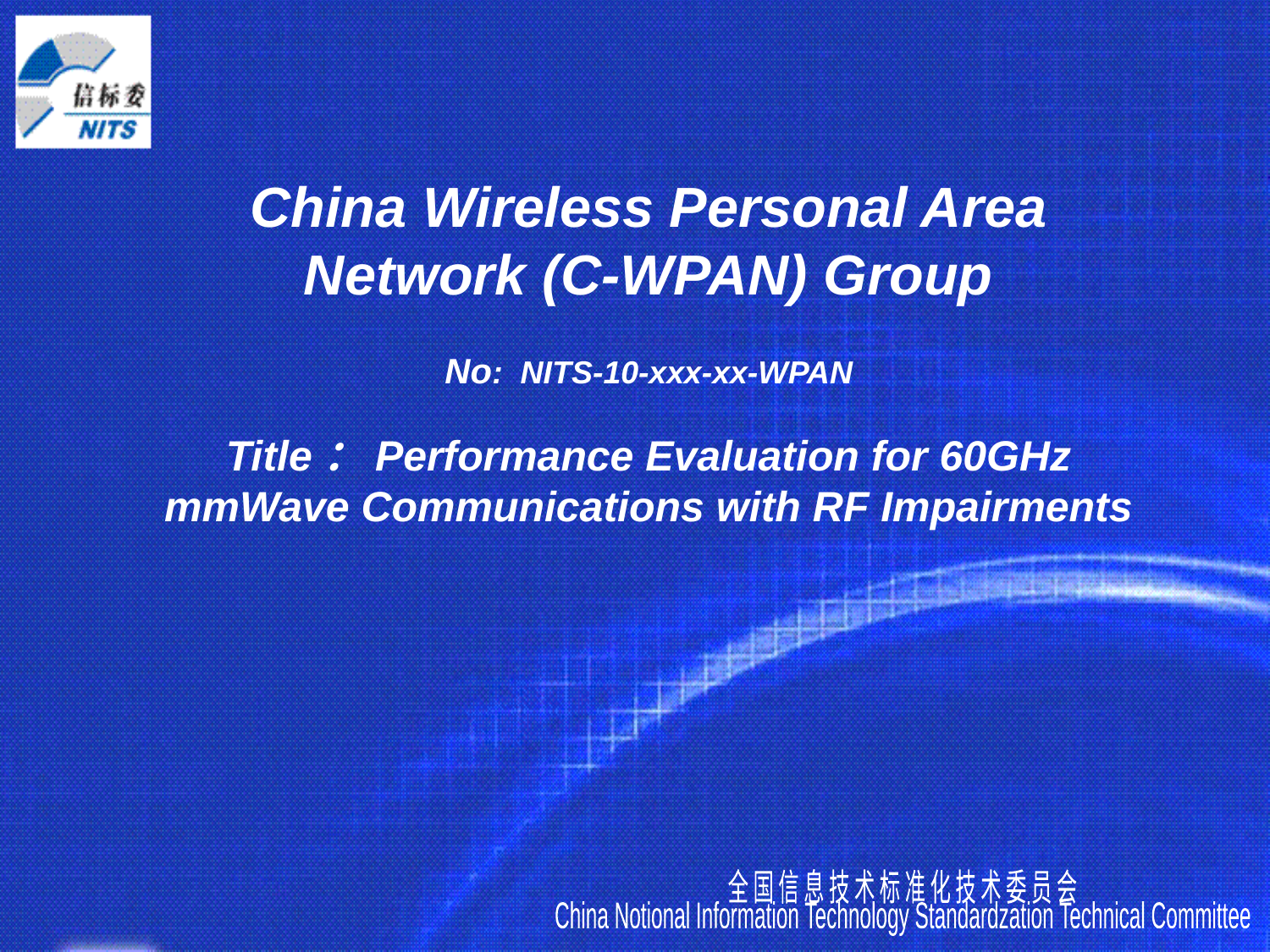

# China Wireless Personal Area Network (C-WPAN) Group No:  NITS-10-xxx-xx-WPAN Title：Performance Evaluation for 60GHz mmWave Communications with RF Impairments
全 国 信 息 技 术 标 准 化 技 术 委 员 会
China Notional Information Technology Standardzation Technical Committee